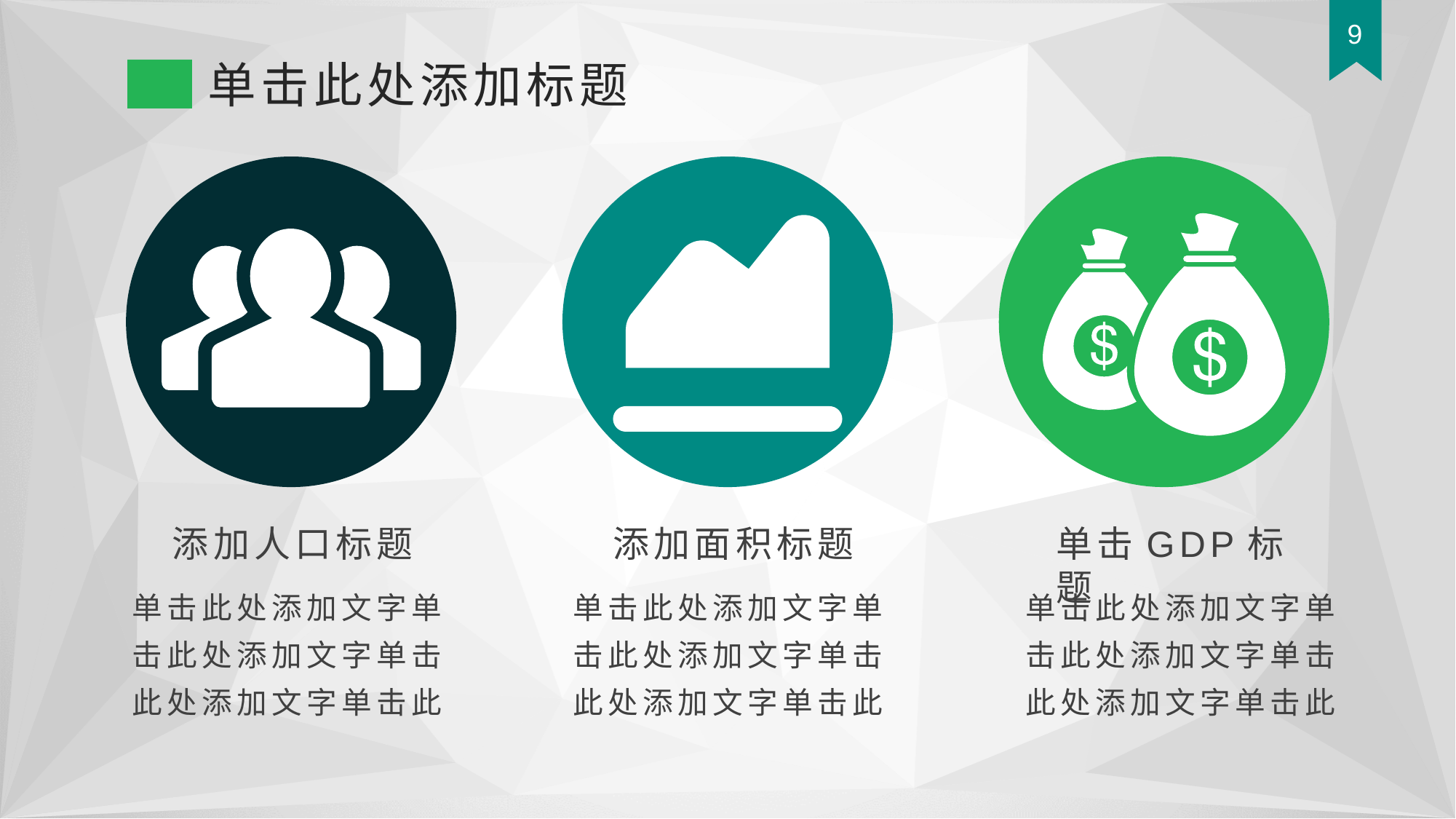

9
单击此处添加标题

添加人口标题
添加面积标题
单击GDP标题
单击此处添加文字单击此处添加文字单击此处添加文字单击此
单击此处添加文字单击此处添加文字单击此处添加文字单击此
单击此处添加文字单击此处添加文字单击此处添加文字单击此